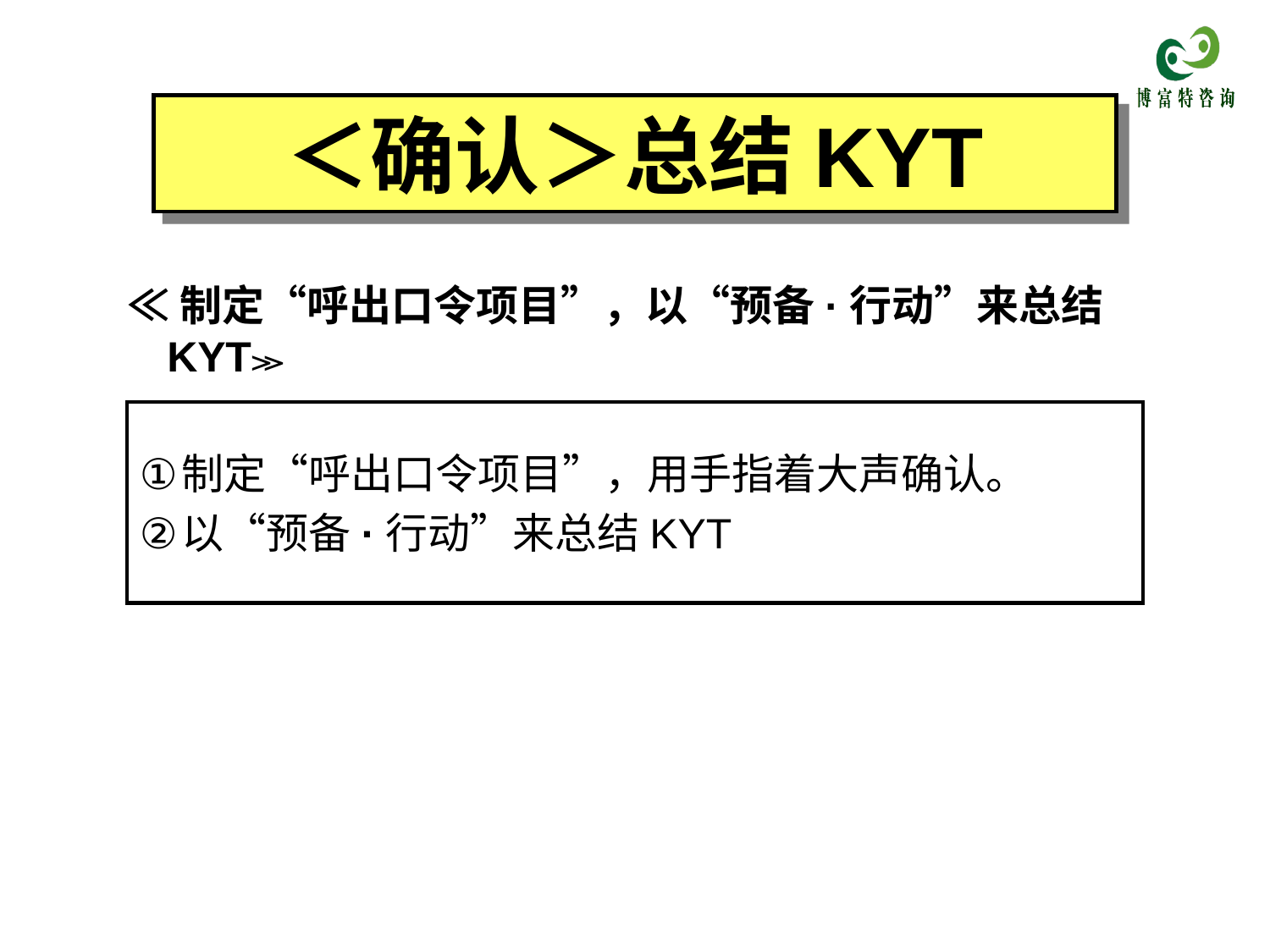

＜确认＞总结KYT
≪制定“呼出口令项目”，以“预备·行动”来总结KYT≫
制定“呼出口令项目”，用手指着大声确认。
以“预备·行动”来总结KYT